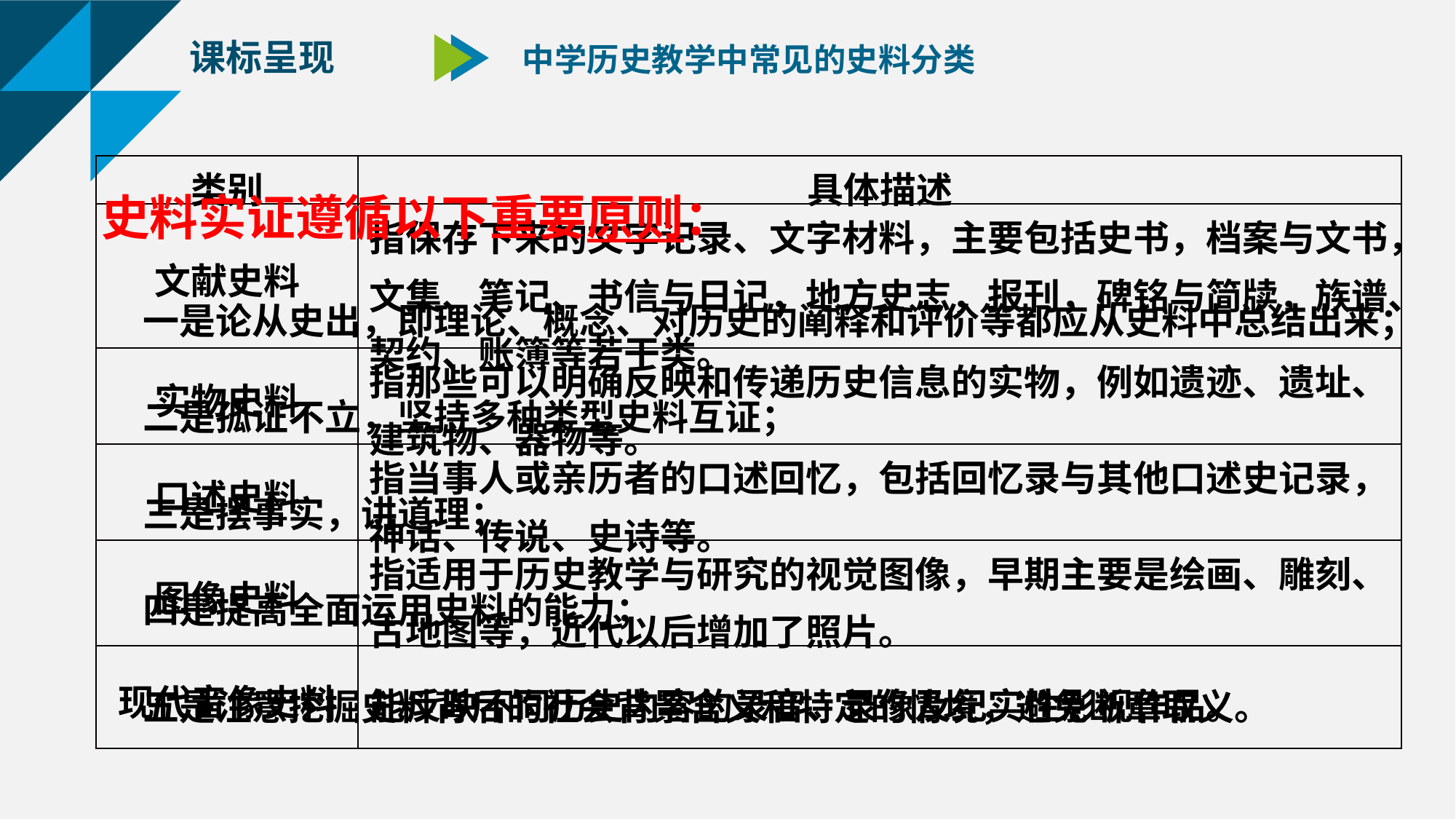

课标呈现

中学历史教学中常见的史料分类
| 类别 | 具体描述 |
| --- | --- |
| 文献史料 | 指保存下来的文字记录、文字材料，主要包括史书，档案与文书，文集、笔记、书信与日记，地方史志，报刊，碑铭与简牍，族谱、契约、账簿等若干类。 |
| 实物史料 | 指那些可以明确反映和传递历史信息的实物，例如遗迹、遗址、建筑物、器物等。 |
| 口述史料 | 指当事人或亲历者的口述回忆，包括回忆录与其他口述史记录，神话、传说、史诗等。 |
| 图像史料 | 指适用于历史教学与研究的视觉图像，早期主要是绘画、雕刻、古地图等，近代以后增加了照片。 |
| 现代音像史料 | 能反映不同历史内容的录音、录像及纪实性影视作品。 |
史料实证遵循以下重要原则：
    一是论从史出，即理论、概念、对历史的阐释和评价等都应从史料中总结出来；
    二是孤证不立，坚持多种类型史料互证；
    三是摆事实，讲道理；
    四是提高全面运用史料的能力；
    五是注意挖掘史料背后的社会背景含义和特定的情境，避免断章取义。